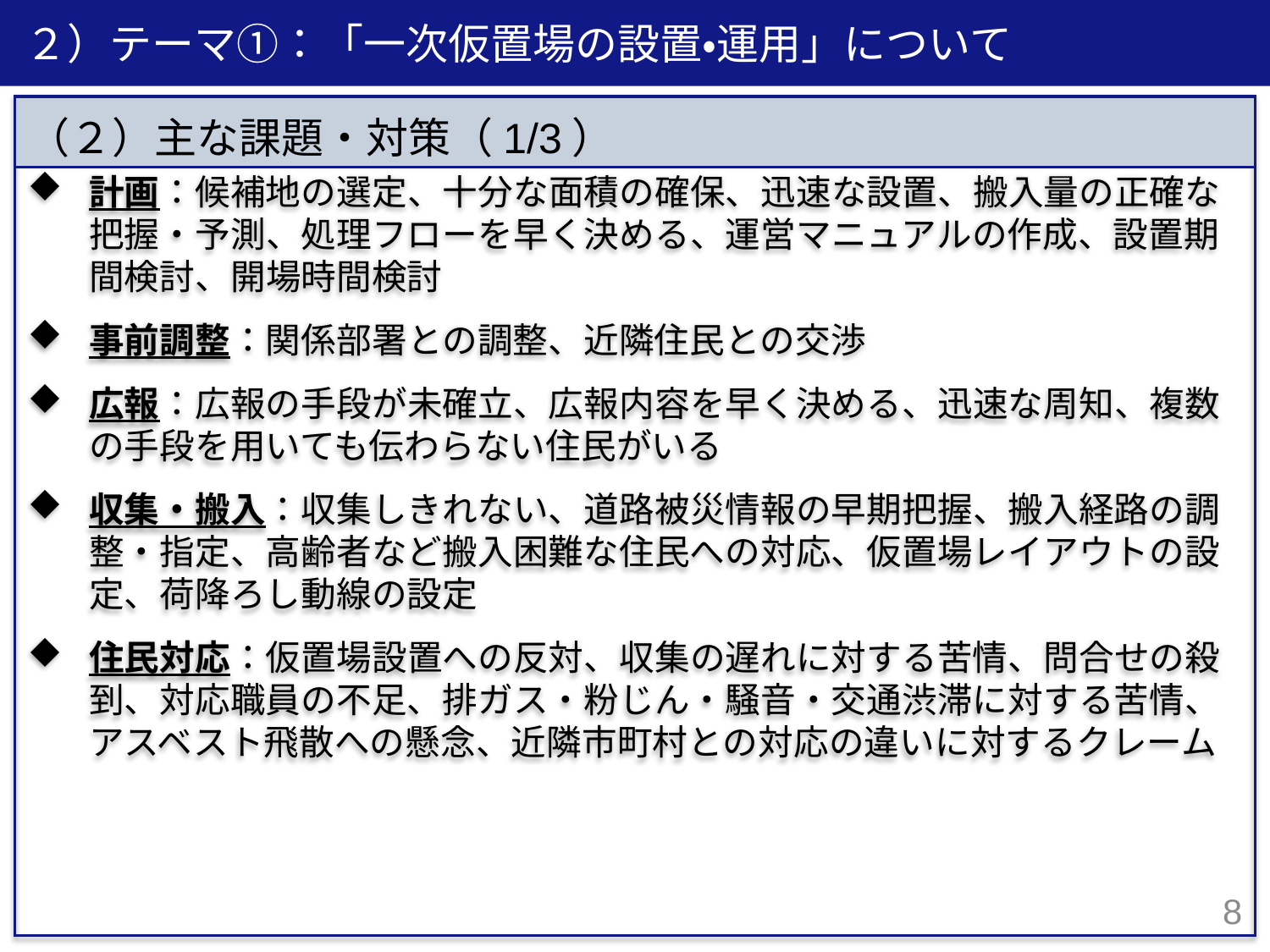

２）テーマ①：「一次仮置場の設置・運用」について

計画：候補地の選定、十分な面積の確保、迅速な設置、搬入量の正確な把握・予測、処理フローを早く決める、運営マニュアルの作成、設置期間検討、開場時間検討
事前調整：関係部署との調整、近隣住民との交渉
広報：広報の手段が未確立、広報内容を早く決める、迅速な周知、複数の手段を用いても伝わらない住民がいる
収集・搬入：収集しきれない、道路被災情報の早期把握、搬入経路の調整・指定、高齢者など搬入困難な住民への対応、仮置場レイアウトの設定、荷降ろし動線の設定
住民対応：仮置場設置への反対、収集の遅れに対する苦情、問合せの殺到、対応職員の不足、排ガス・粉じん・騒音・交通渋滞に対する苦情、アスベスト飛散への懸念、近隣市町村との対応の違いに対するクレーム
（２）主な課題・対策（1/3）
8